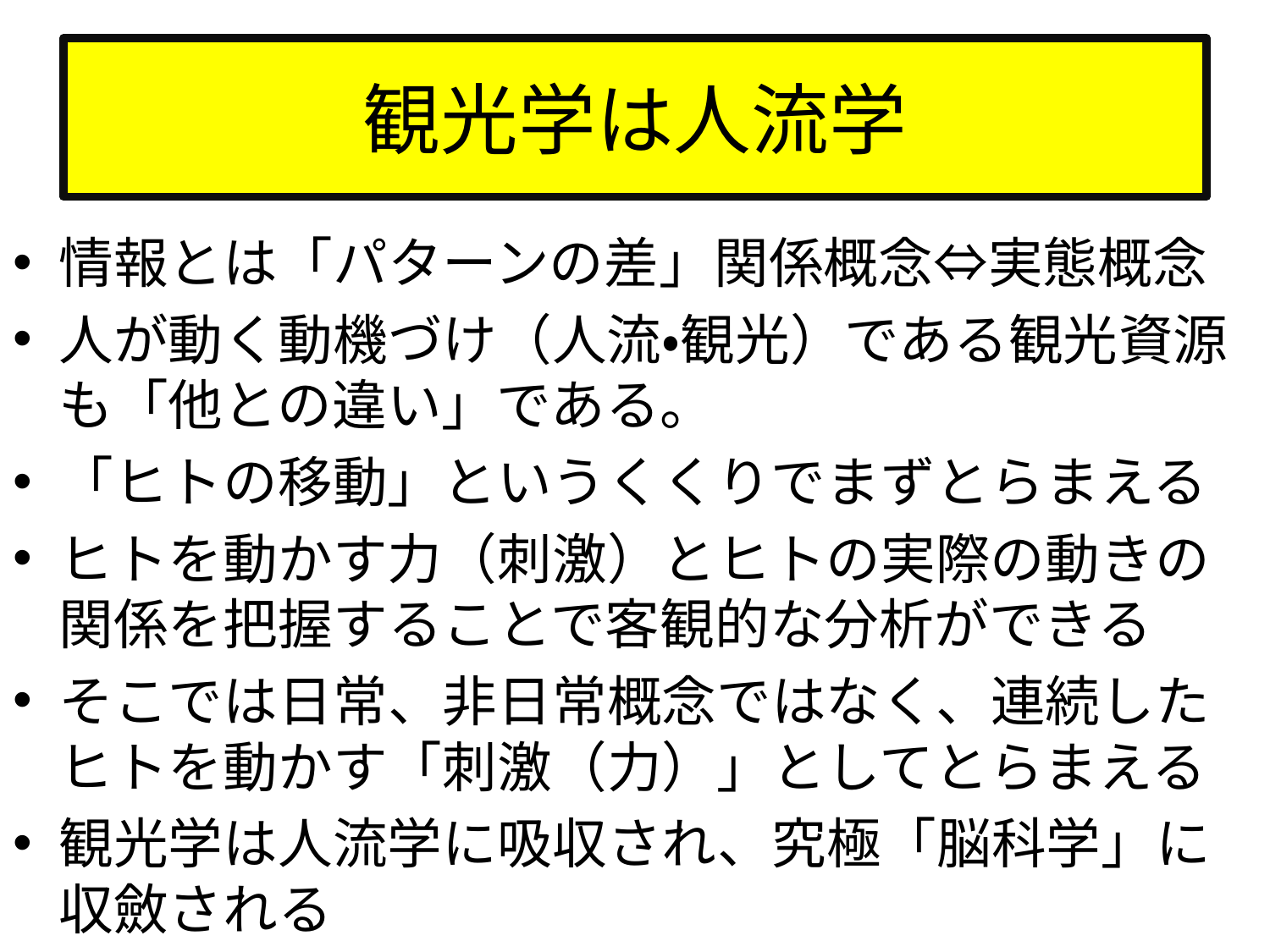

# 観光学は人流学
情報とは「パターンの差」関係概念⇔実態概念
人が動く動機づけ（人流・観光）である観光資源も「他との違い」である。
「ヒトの移動」というくくりでまずとらまえる
ヒトを動かす力（刺激）とヒトの実際の動きの関係を把握することで客観的な分析ができる
そこでは日常、非日常概念ではなく、連続したヒトを動かす「刺激（力）」としてとらまえる
観光学は人流学に吸収され、究極「脳科学」に収斂される